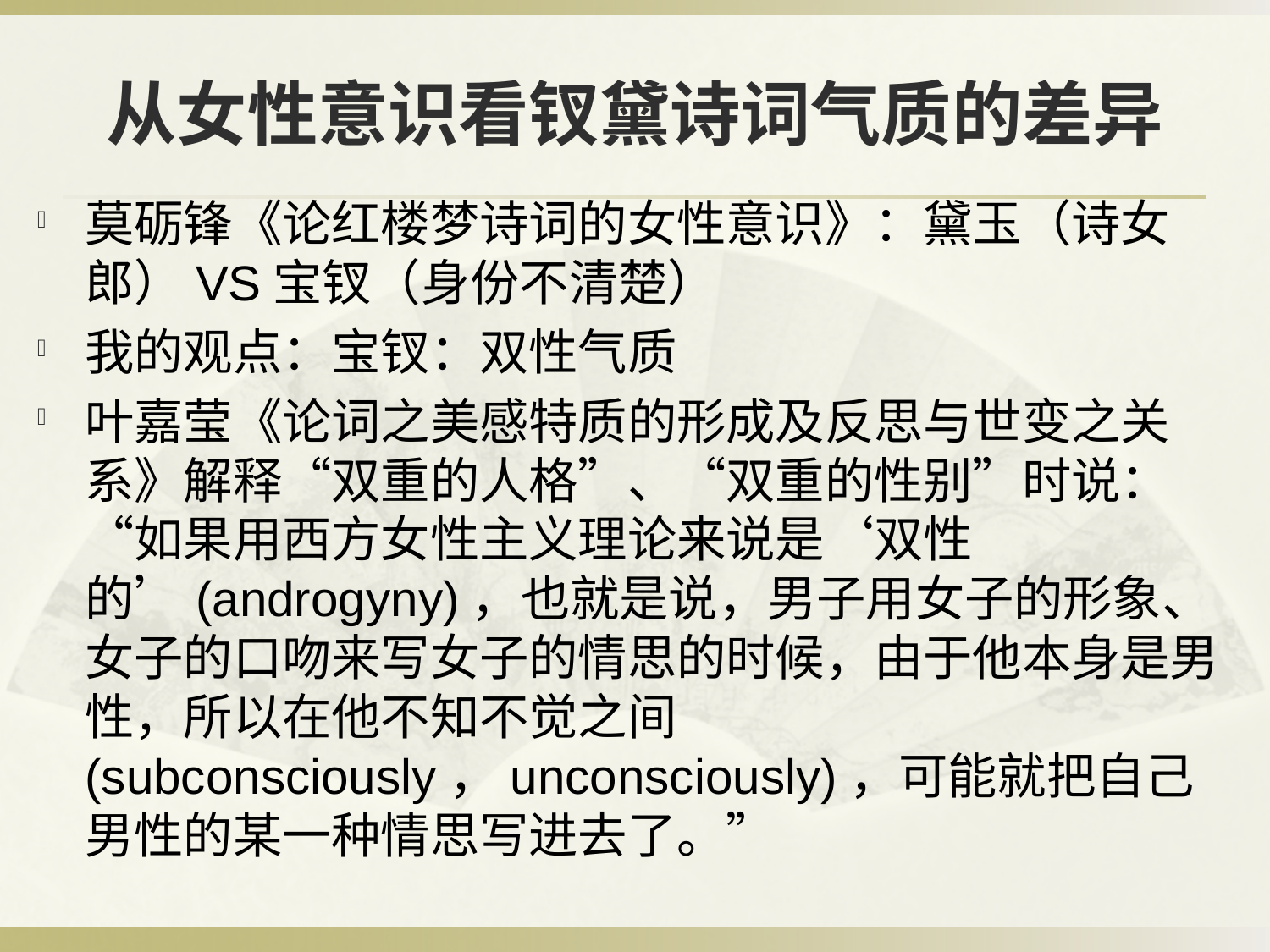

# 从女性意识看钗黛诗词气质的差异
莫砺锋《论红楼梦诗词的女性意识》：黛玉（诗女郎）VS宝钗（身份不清楚）
我的观点：宝钗：双性气质
叶嘉莹《论词之美感特质的形成及反思与世变之关系》解释“双重的人格”、“双重的性别”时说：“如果用西方女性主义理论来说是‘双性的’(androgyny)，也就是说，男子用女子的形象、女子的口吻来写女子的情思的时候，由于他本身是男性，所以在他不知不觉之间(subconsciously，unconsciously)，可能就把自己男性的某一种情思写进去了。”